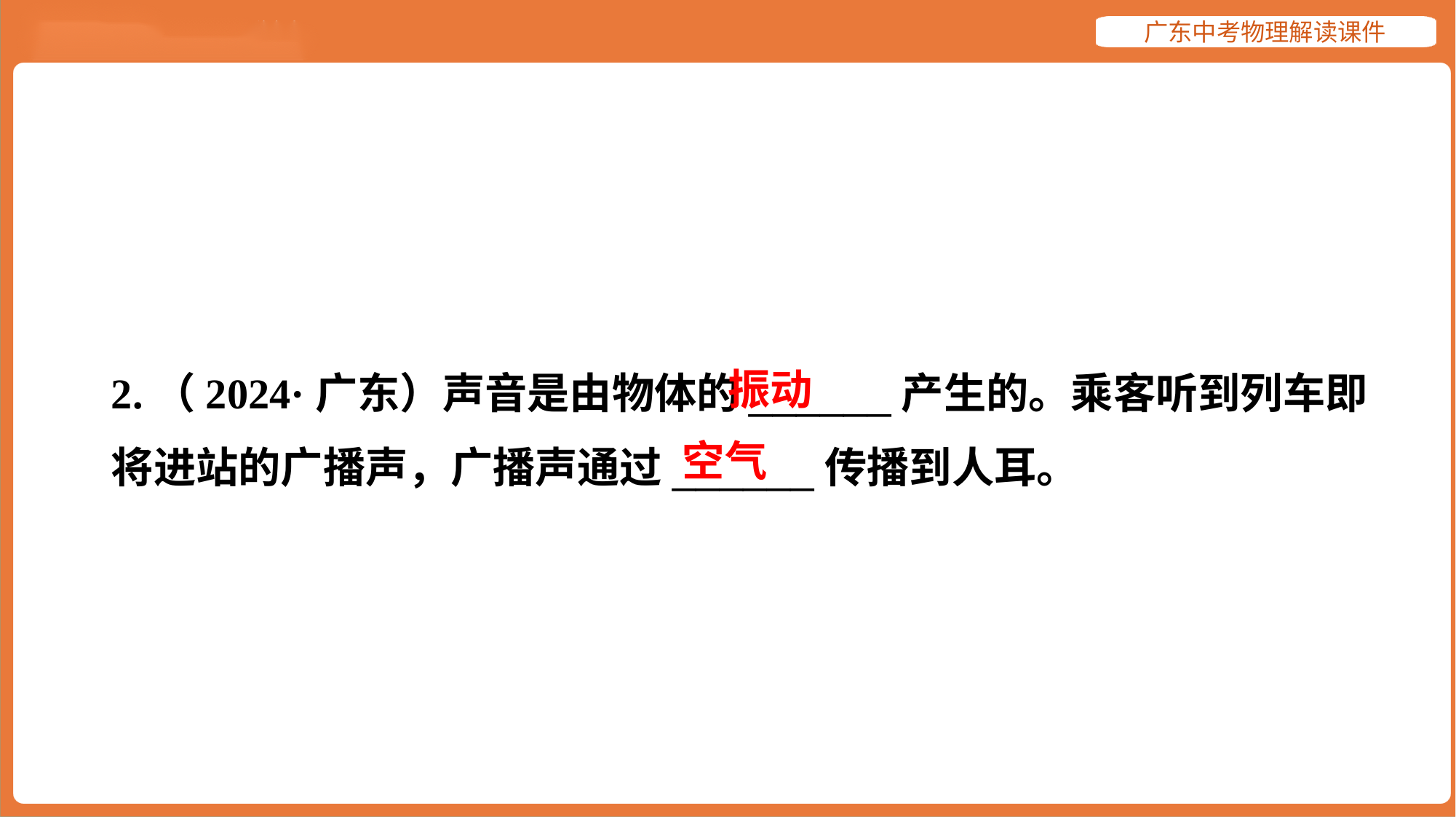

振动
2.（2024·广东）声音是由物体的______产生的。乘客听到列车即
将进站的广播声，广播声通过______传播到人耳。
空气